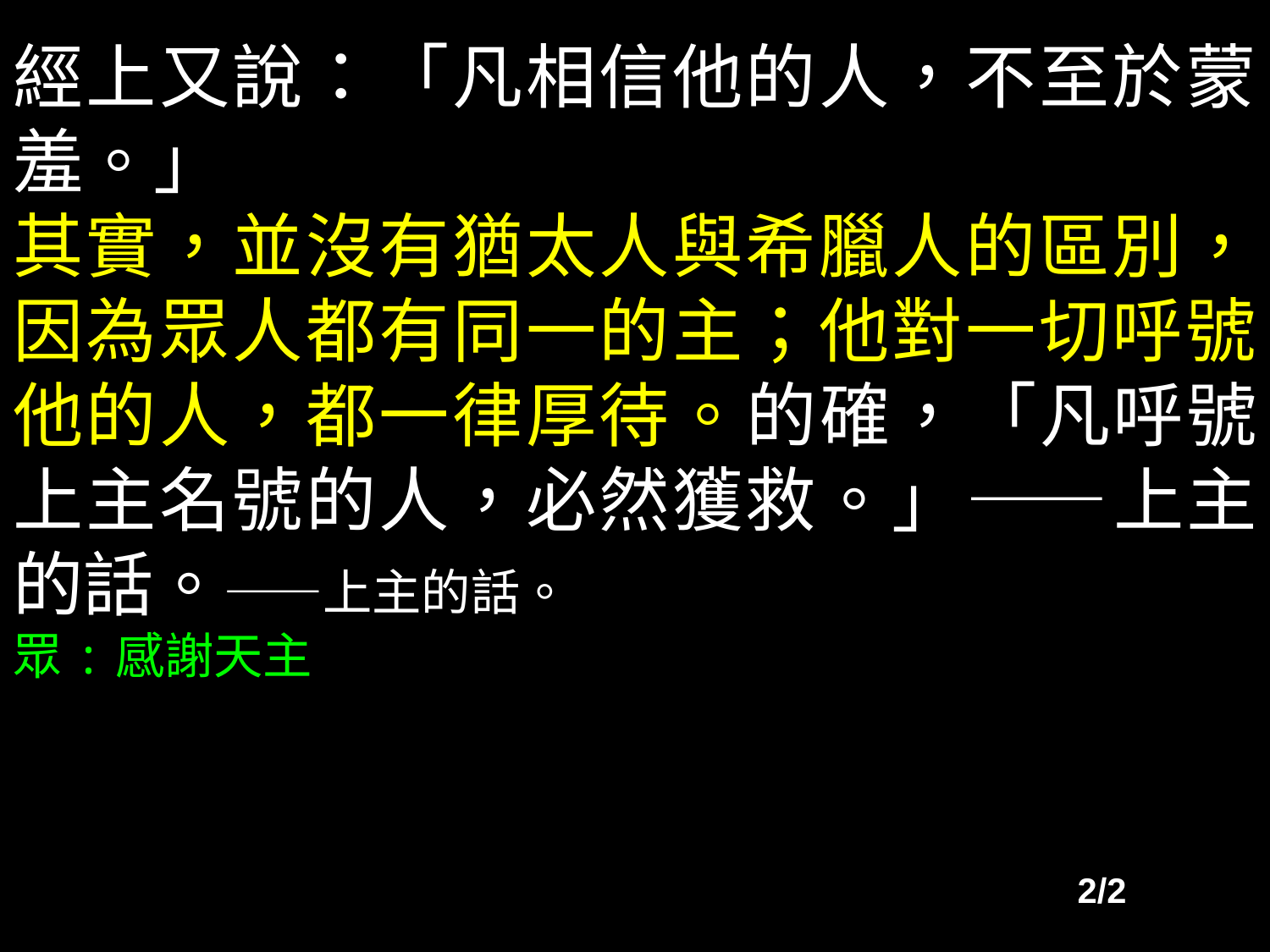

經上又說：「凡相信他的人，不至於蒙羞。」
其實，並沒有猶太人與希臘人的區別，因為眾人都有同一的主；他對一切呼號他的人，都一律厚待。的確，「凡呼號上主名號的人，必然獲救。」——上主的話。——上主的話。
眾:感謝天主

2/2